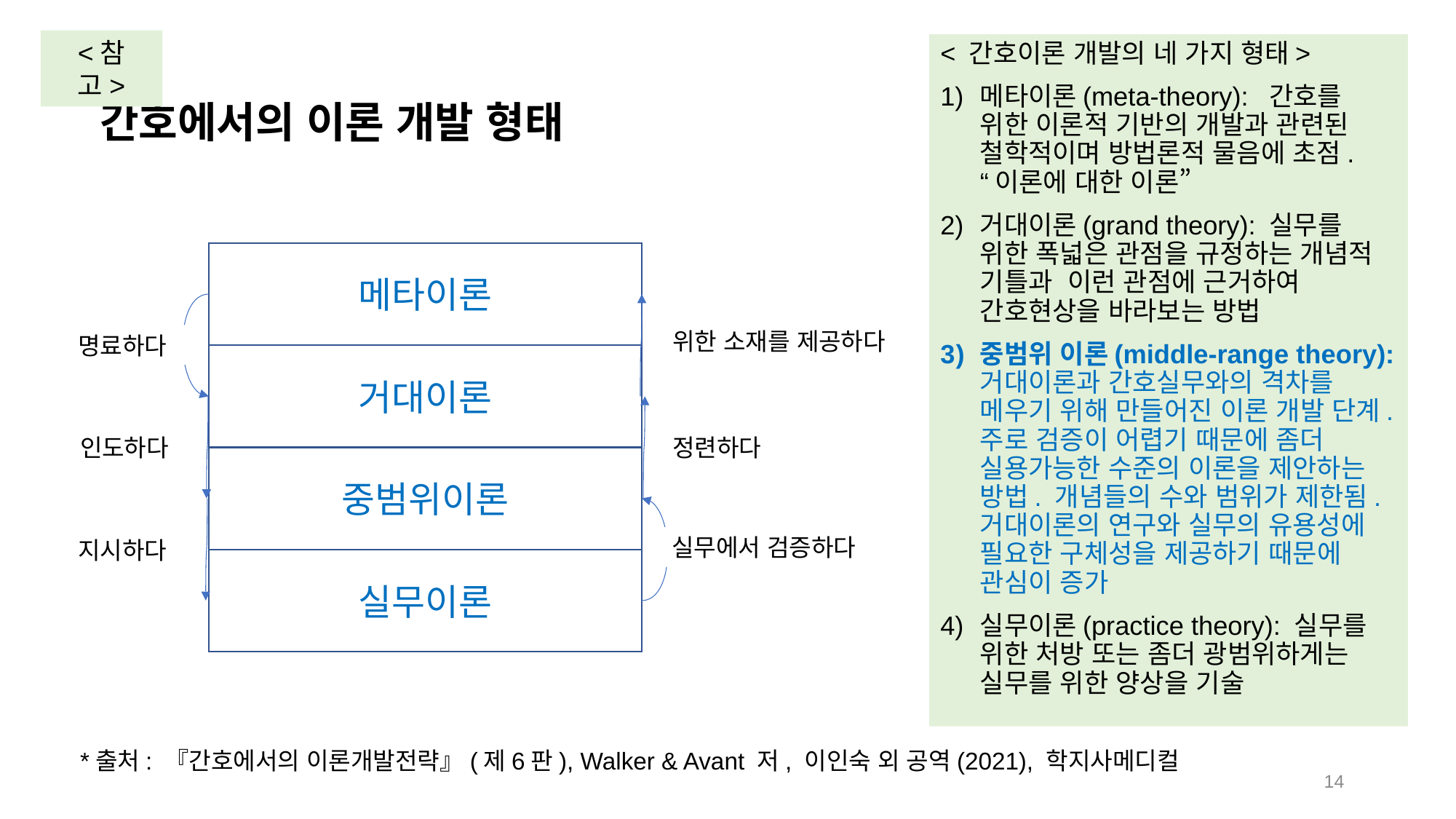

<참 고>
< 간호이론 개발의 네 가지 형태>
메타이론(meta-theory):  간호를 위한 이론적 기반의 개발과 관련된 철학적이며 방법론적 물음에 초점. “이론에 대한 이론”
거대이론(grand theory): 실무를 위한 폭넓은 관점을 규정하는 개념적 기틀과  이런 관점에 근거하여 간호현상을 바라보는 방법
중범위 이론(middle-range theory): 거대이론과 간호실무와의 격차를 메우기 위해 만들어진 이론 개발 단계. 주로 검증이 어렵기 때문에 좀더 실용가능한 수준의 이론을 제안하는 방법. 개념들의 수와 범위가 제한됨. 거대이론의 연구와 실무의 유용성에 필요한 구체성을 제공하기 때문에 관심이 증가
실무이론(practice theory): 실무를 위한 처방 또는 좀더 광범위하게는 실무를 위한 양상을 기술
간호에서의 이론 개발 형태
메타이론
위한 소재를 제공하다
명료하다
거대이론
인도하다
정련하다
중범위이론
실무에서 검증하다
지시하다
실무이론
*출처: 『간호에서의 이론개발전략』(제6판), Walker & Avant 저, 이인숙 외 공역(2021), 학지사메디컬
14